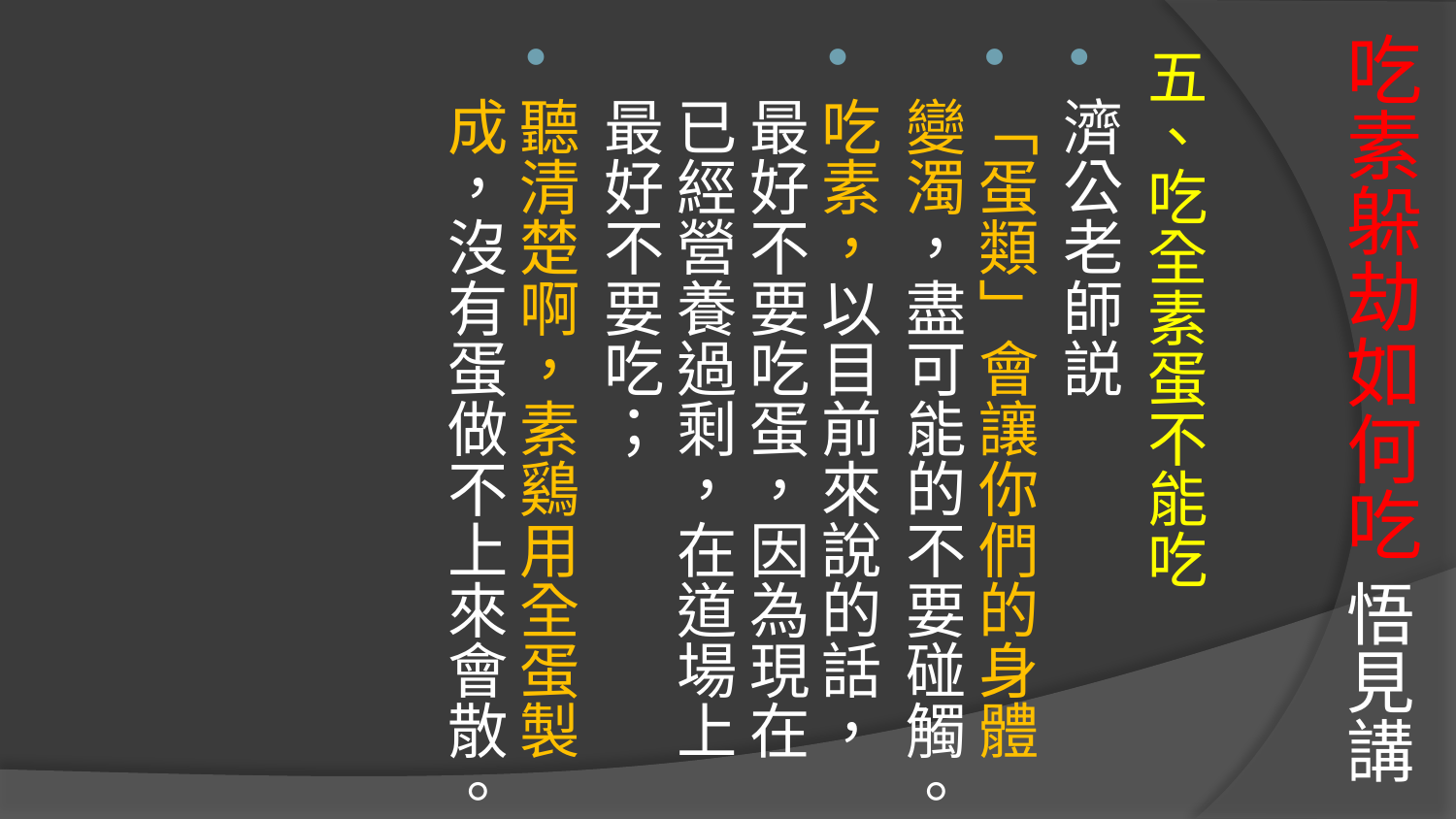

# 吃素躲劫如何吃 悟見講
五、吃全素蛋不能吃
濟公老師説
「蛋類」會讓你們的身體變濁，盡可能的不要碰觸。
吃素，以目前來說的話，最好不要吃蛋，因為現在已經營養過剩，在道場上最好不要吃；
聽清楚啊，素鷄用全蛋製成，沒有蛋做不上來會散。